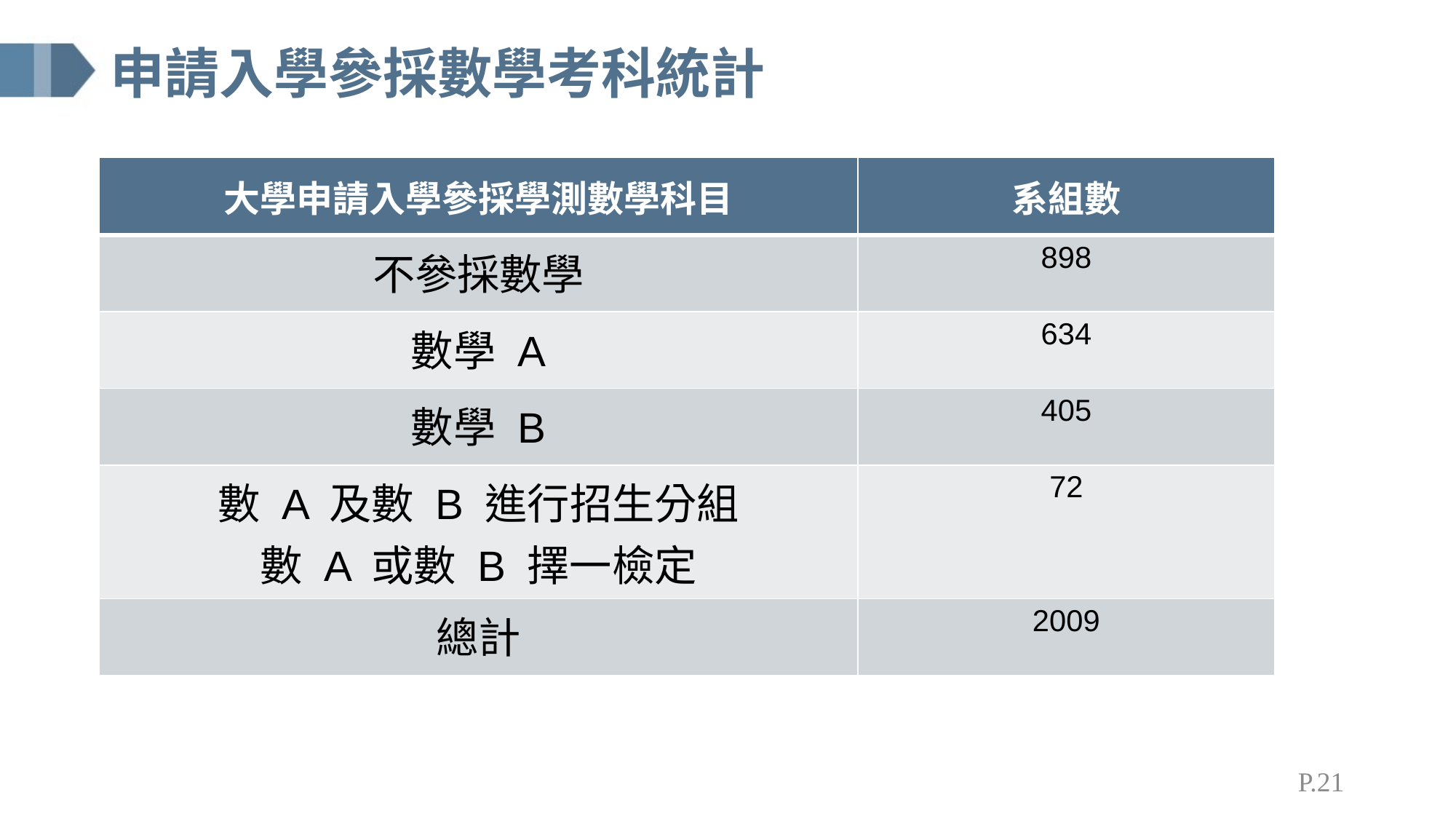

# 申請入學參採數學考科統計
| 大學申請入學參採學測數學科目 | 系組數 |
| --- | --- |
| 不參採數學 | 898 |
| 數學 A | 634 |
| 數學 B | 405 |
| 數 A 及數 B 進行招生分組 數 A 或數 B 擇一檢定 | 72 |
| 總計 | 2009 |
P.21